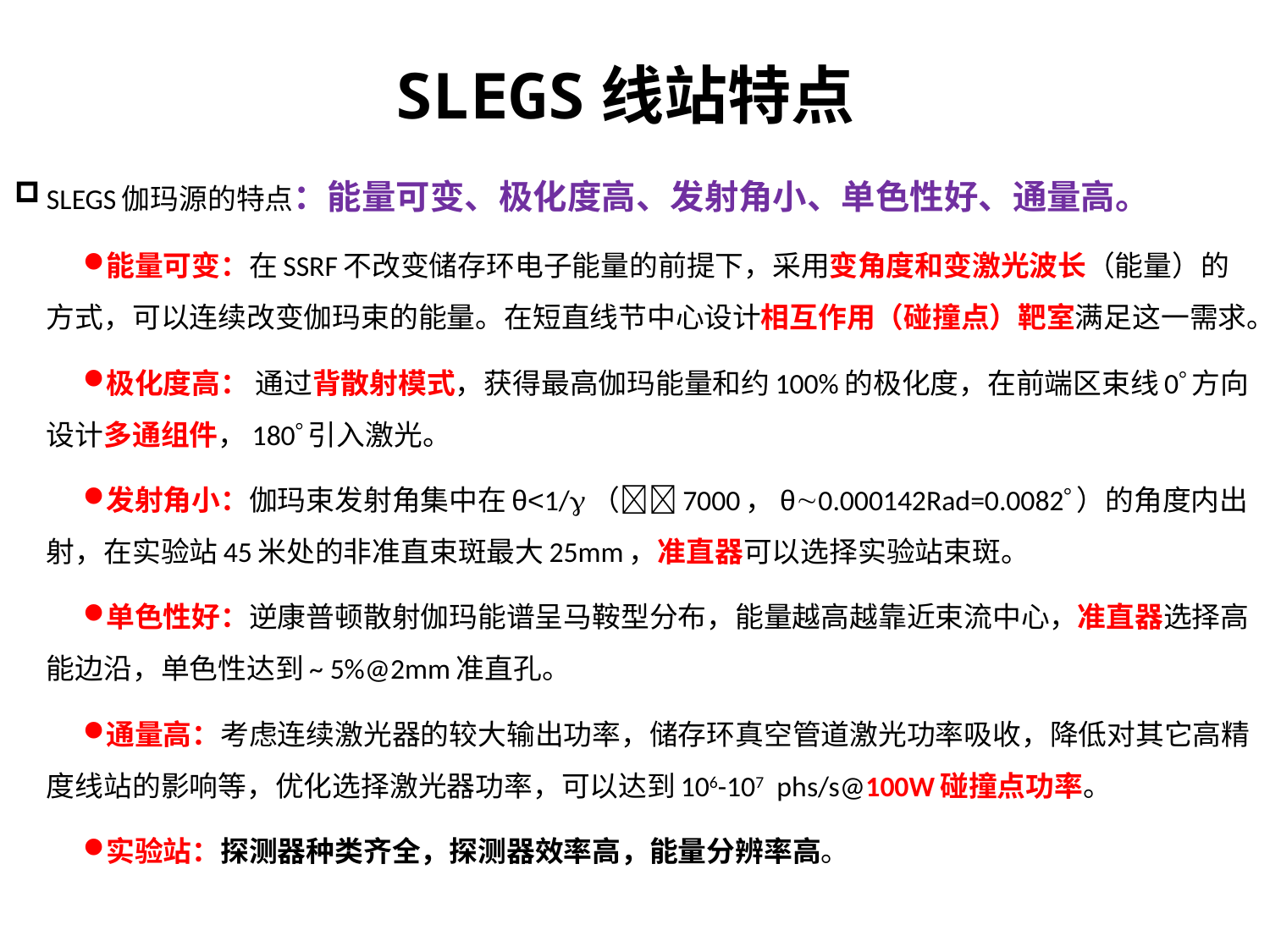

# SLEGS线站特点
SLEGS伽玛源的特点：能量可变、极化度高、发射角小、单色性好、通量高。
能量可变：在SSRF不改变储存环电子能量的前提下，采用变角度和变激光波长（能量）的方式，可以连续改变伽玛束的能量。在短直线节中心设计相互作用（碰撞点）靶室满足这一需求。
极化度高： 通过背散射模式，获得最高伽玛能量和约100%的极化度，在前端区束线0°方向设计多通组件，180°引入激光。
发射角小：伽玛束发射角集中在θ<1/γ（γ∼7000，θ∼0.000142Rad=0.0082°）的角度内出射，在实验站45米处的非准直束斑最大25mm，准直器可以选择实验站束斑。
单色性好：逆康普顿散射伽玛能谱呈马鞍型分布，能量越高越靠近束流中心，准直器选择高能边沿，单色性达到~ 5%@2mm准直孔。
通量高：考虑连续激光器的较大输出功率，储存环真空管道激光功率吸收，降低对其它高精度线站的影响等，优化选择激光器功率，可以达到106-107  phs/s@100W碰撞点功率。
实验站：探测器种类齐全，探测器效率高，能量分辨率高。